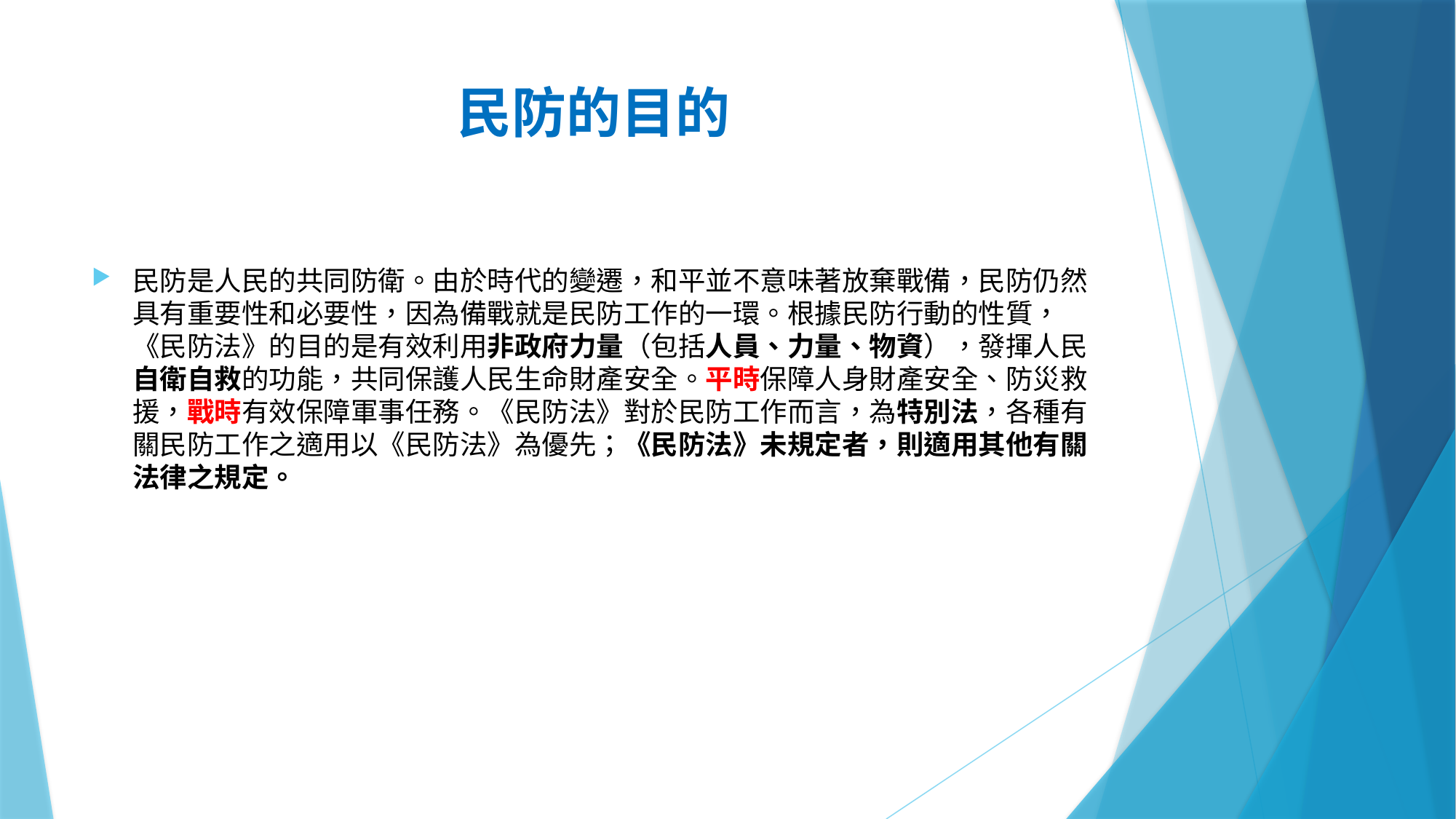

# 民防的目的
民防是人民的共同防衛。由於時代的變遷，和平並不意味著放棄戰備，民防仍然具有重要性和必要性，因為備戰就是民防工作的一環。根據民防行動的性質，《民防法》的目的是有效利用非政府力量（包括人員、力量、物資），發揮人民自衛自救的功能，共同保護人民生命財產安全。平時保障人身財產安全、防災救援，戰時有效保障軍事任務。《民防法》對於民防工作而言，為特別法，各種有關民防工作之適用以《民防法》為優先；《民防法》未規定者，則適用其他有關法律之規定。